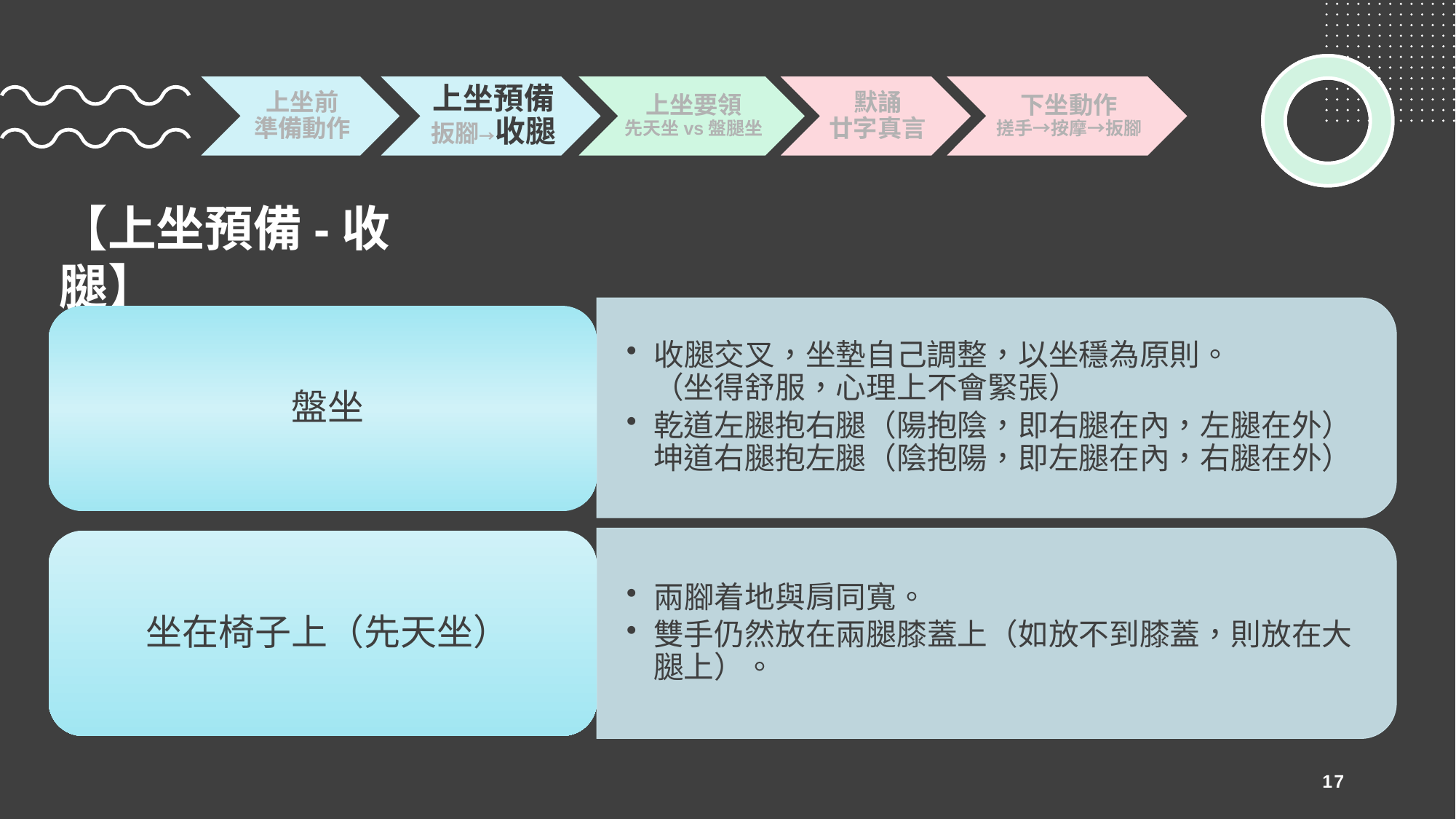

上坐前
準備動作
上坐預備
扳腳→收腿
上坐要領
先天坐vs盤腿坐
默誦
廿字真言
下坐動作
搓手→按摩→扳腳
【上坐預備-收腿】
收腿交叉，坐墊自己調整，以坐穩為原則。
（坐得舒服，心理上不會緊張）
乾道左腿抱右腿（陽抱陰，即右腿在內，左腿在外）坤道右腿抱左腿（陰抱陽，即左腿在內，右腿在外）
盤坐
兩腳着地與肩同寬。
雙手仍然放在兩腿膝蓋上（如放不到膝蓋，則放在大腿上）。
坐在椅子上（先天坐）
17